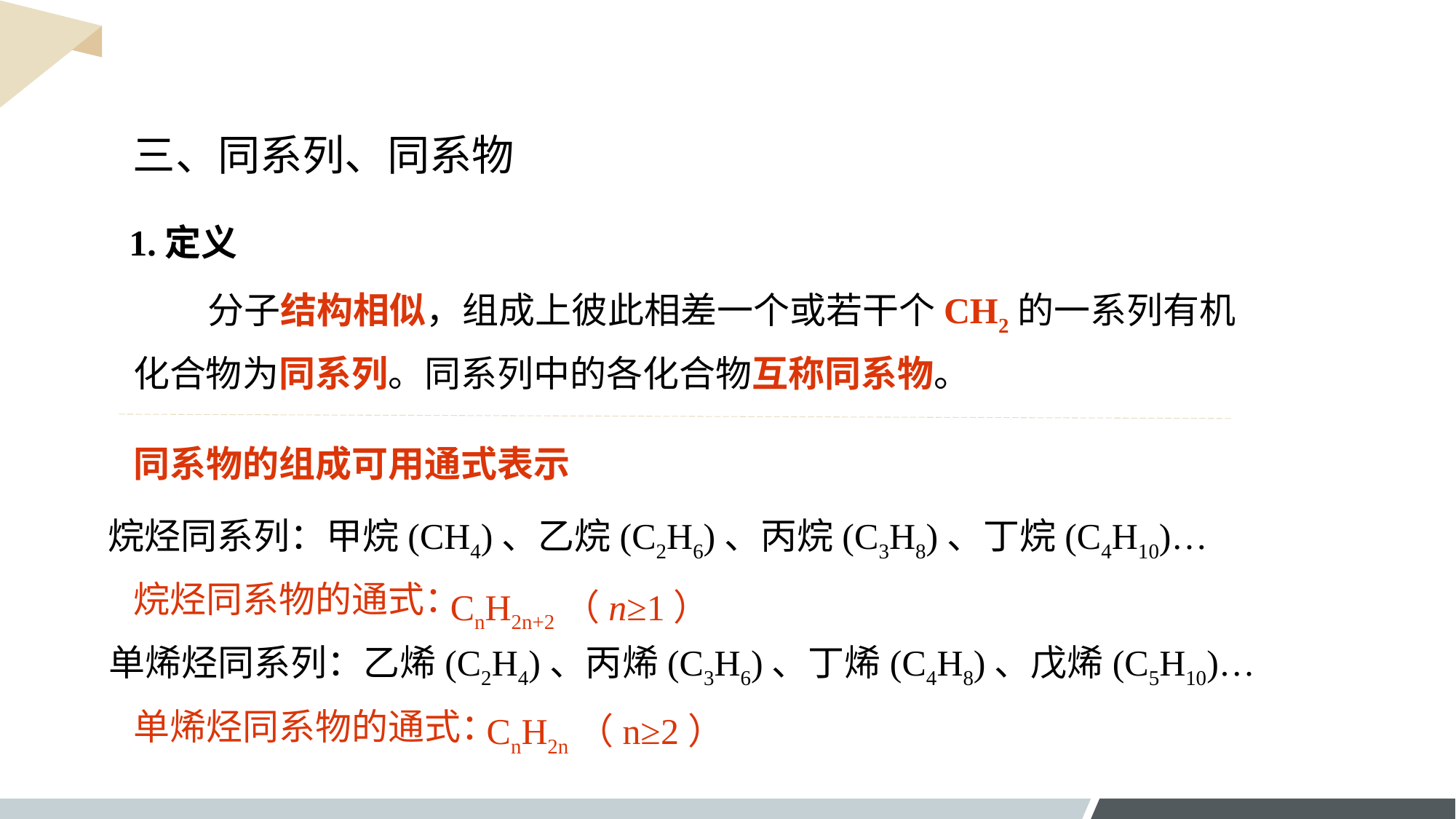

三、同系列、同系物
1.定义
        分子结构相似，组成上彼此相差一个或若干个CH2的一系列有机化合物为同系列。同系列中的各化合物互称同系物。
同系物的组成可用通式表示
烷烃同系列：甲烷(CH4)、乙烷(C2H6)、丙烷(C3H8)、丁烷(C4H10)…
CnH2n+2（n≥1）
烷烃同系物的通式：
单烯烃同系列：乙烯(C2H4)、丙烯(C3H6)、丁烯(C4H8)、戊烯(C5H10)…
CnH2n（n≥2）
单烯烃同系物的通式：